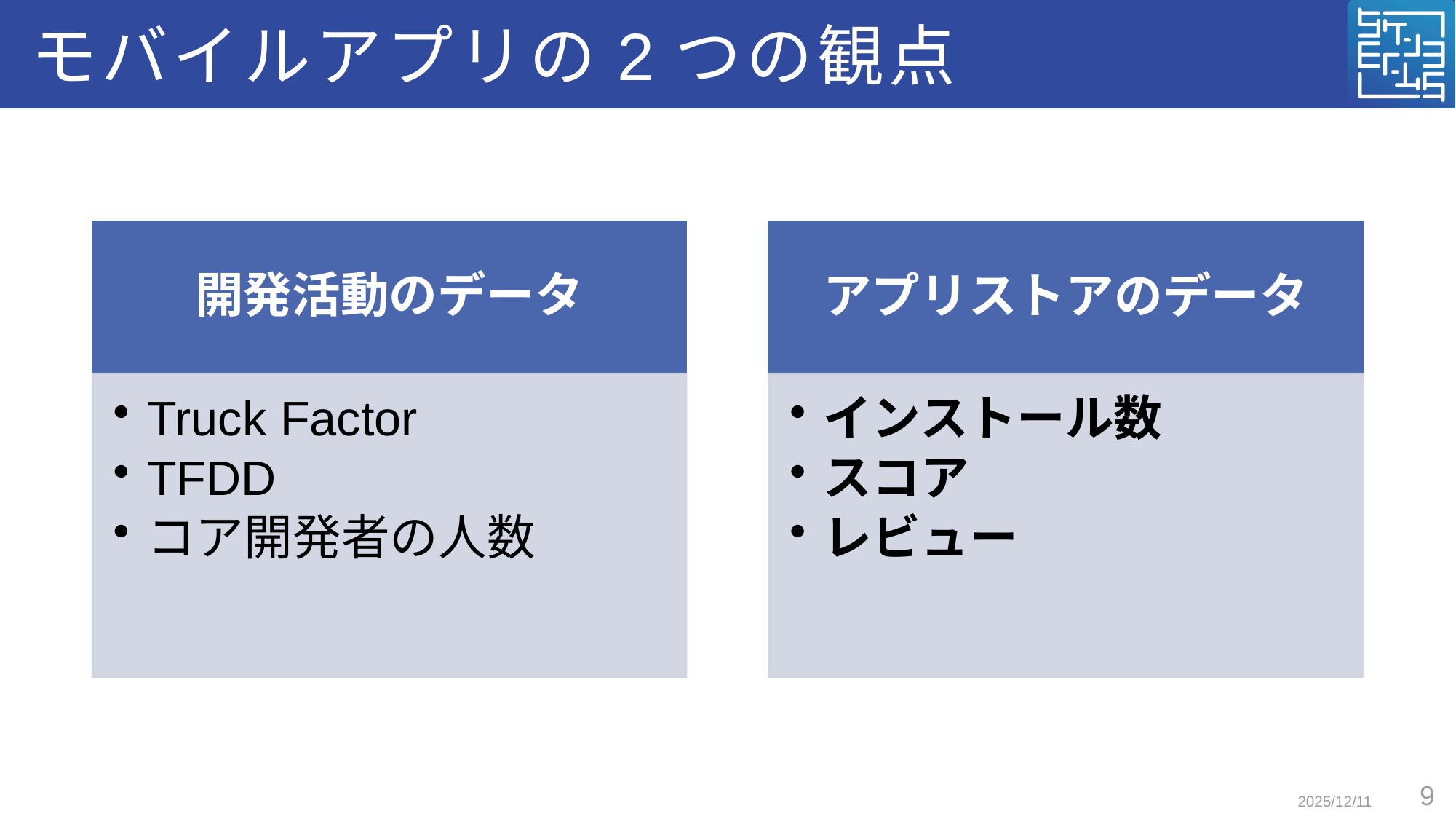

# モバイルアプリの2つの観点
開発活動のデータ
Truck Factor
TFDD
コア開発者の人数
アプリストアのデータ
インストール数
スコア
レビュー
9
2025/12/11